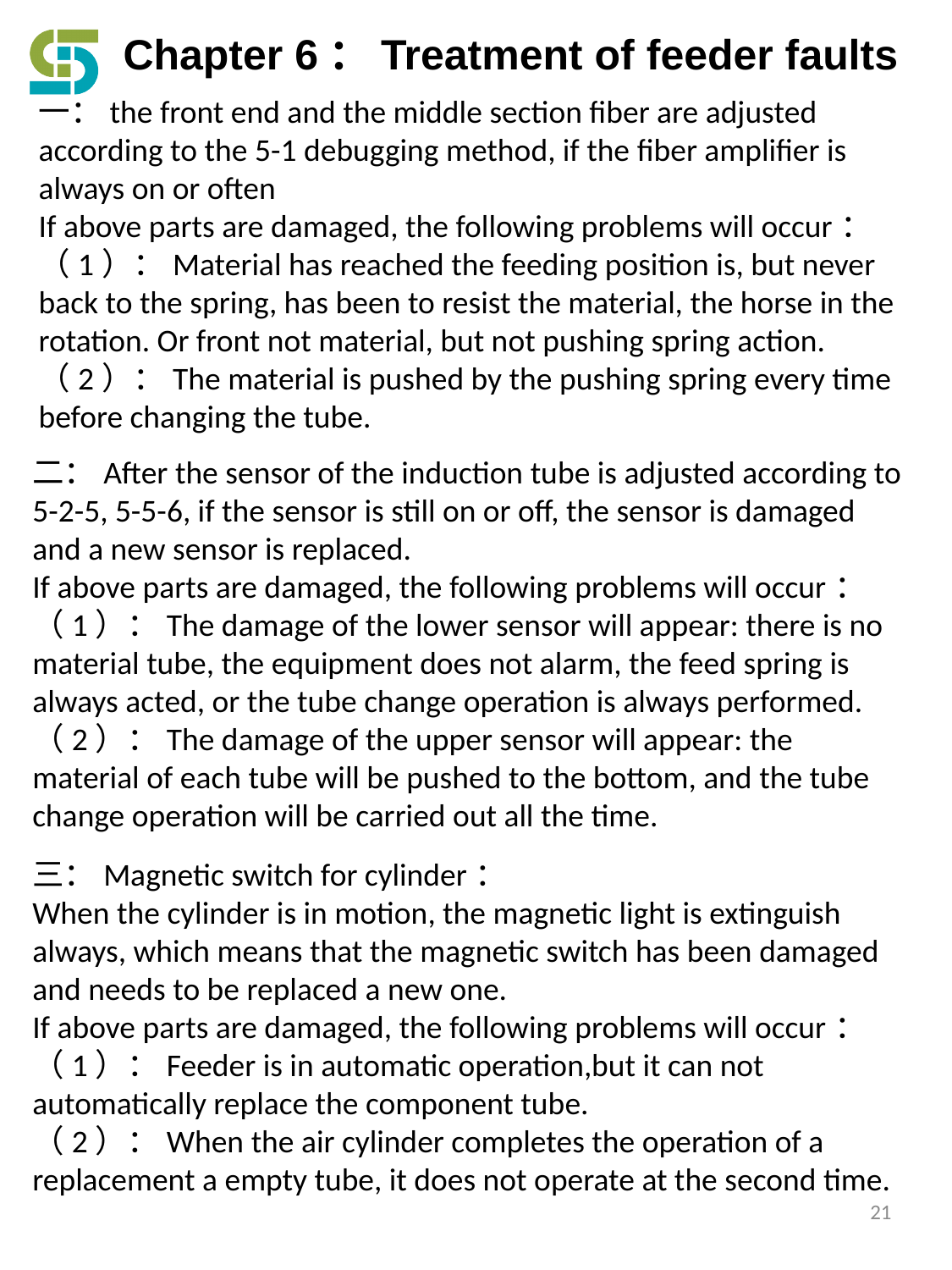

Chapter 6：Treatment of feeder faults
一：the front end and the middle section fiber are adjusted according to the 5-1 debugging method, if the fiber amplifier is always on or often
If above parts are damaged, the following problems will occur：
（1）：Material has reached the feeding position is, but never back to the spring, has been to resist the material, the horse in the rotation. Or front not material, but not pushing spring action.
（2）：The material is pushed by the pushing spring every time before changing the tube.

二：After the sensor of the induction tube is adjusted according to 5-2-5, 5-5-6, if the sensor is still on or off, the sensor is damaged and a new sensor is replaced.
If above parts are damaged, the following problems will occur：
（1）：The damage of the lower sensor will appear: there is no material tube, the equipment does not alarm, the feed spring is always acted, or the tube change operation is always performed.
（2）：The damage of the upper sensor will appear: the material of each tube will be pushed to the bottom, and the tube change operation will be carried out all the time.
三：Magnetic switch for cylinder：
When the cylinder is in motion, the magnetic light is extinguish always, which means that the magnetic switch has been damaged and needs to be replaced a new one.
If above parts are damaged, the following problems will occur：
（1）：Feeder is in automatic operation,but it can not automatically replace the component tube.
（2）：When the air cylinder completes the operation of a replacement a empty tube, it does not operate at the second time.
21